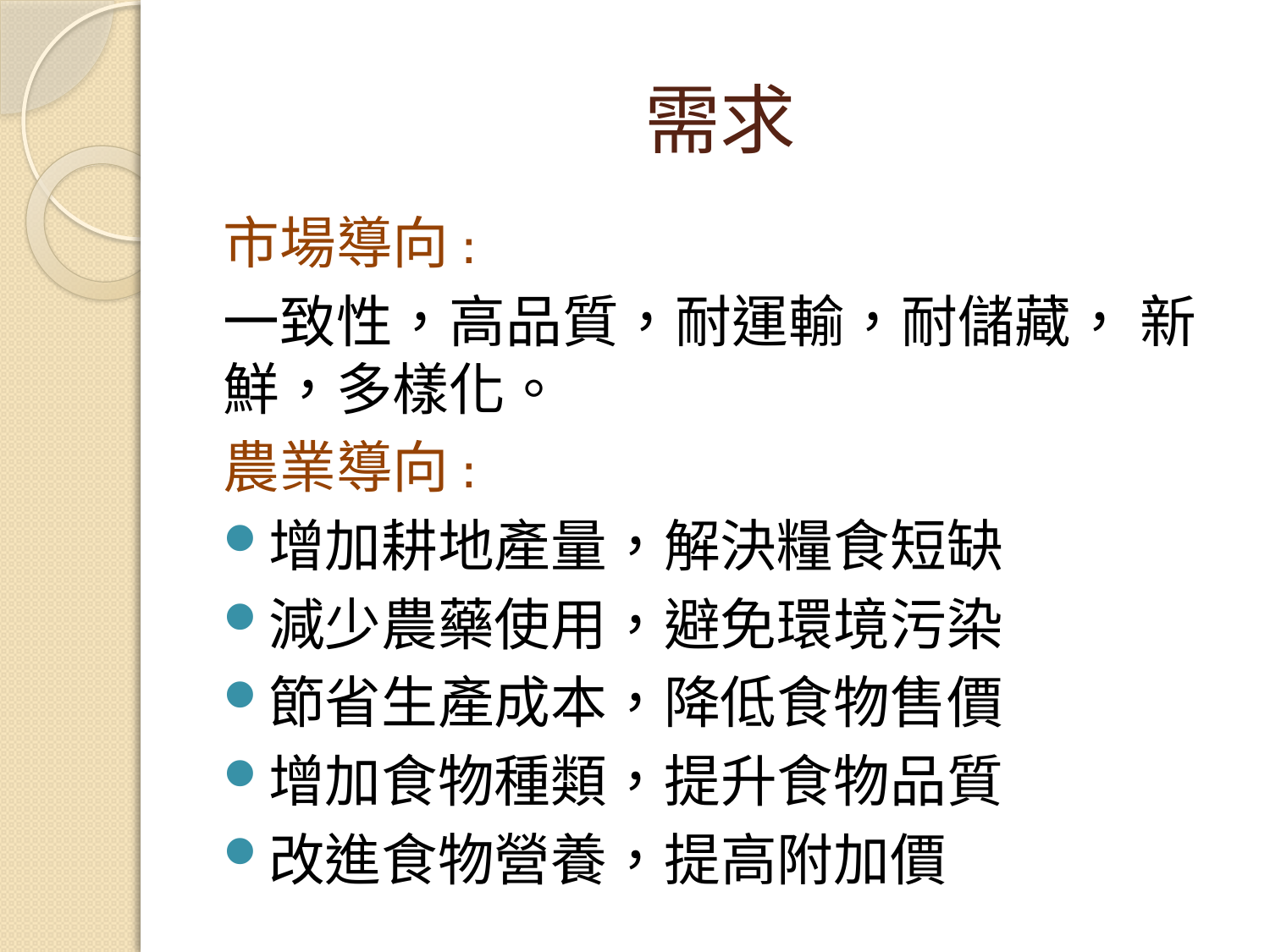

# 需求
市場導向:
一致性，高品質，耐運輸，耐儲藏， 新鮮，多樣化。
農業導向:
增加耕地產量，解決糧食短缺
減少農藥使用，避免環境污染
節省生產成本，降低食物售價
增加食物種類，提升食物品質
改進食物營養，提高附加價